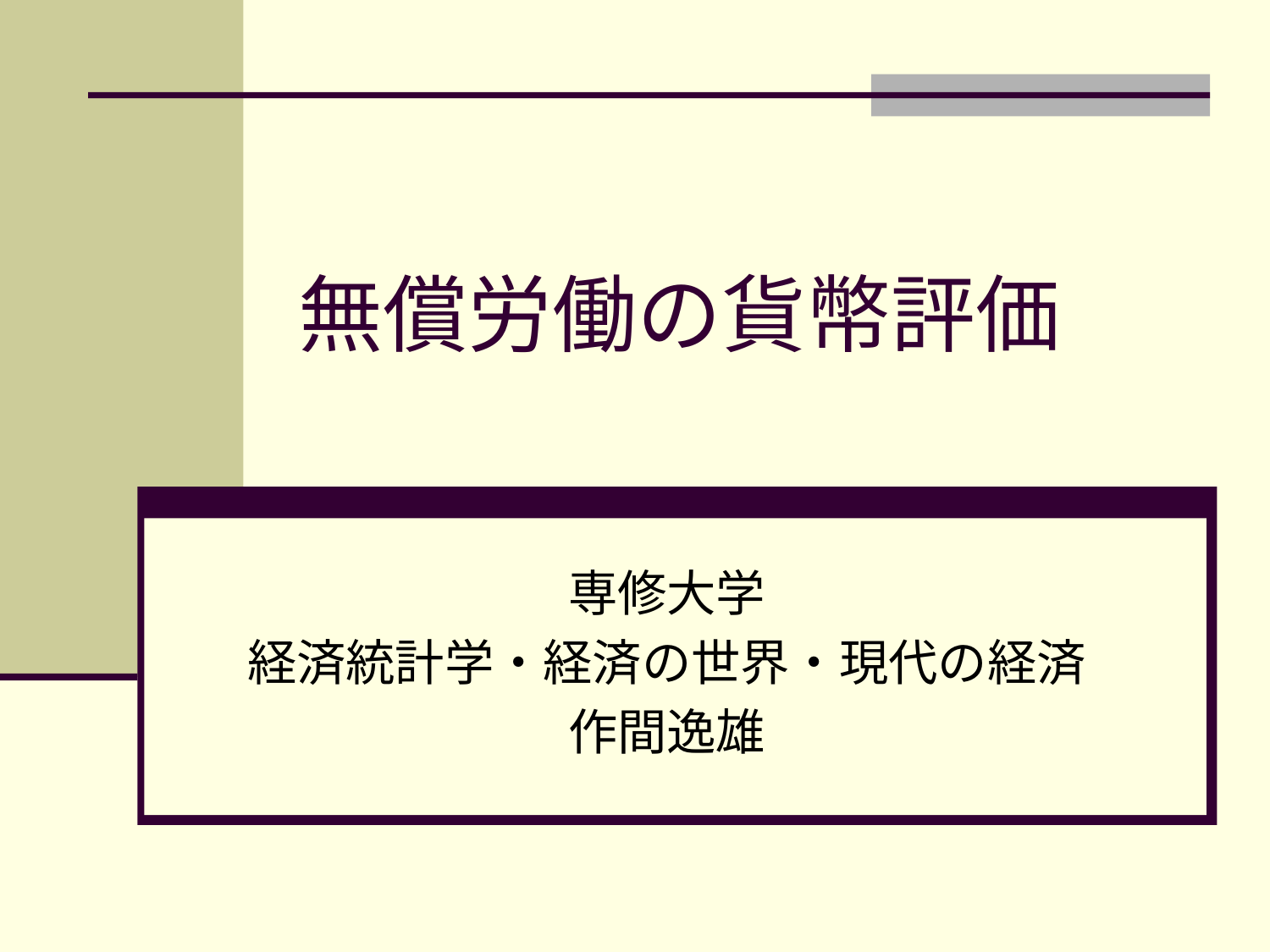

# 無償労働の貨幣評価
専修大学
経済統計学・経済の世界・現代の経済
作間逸雄